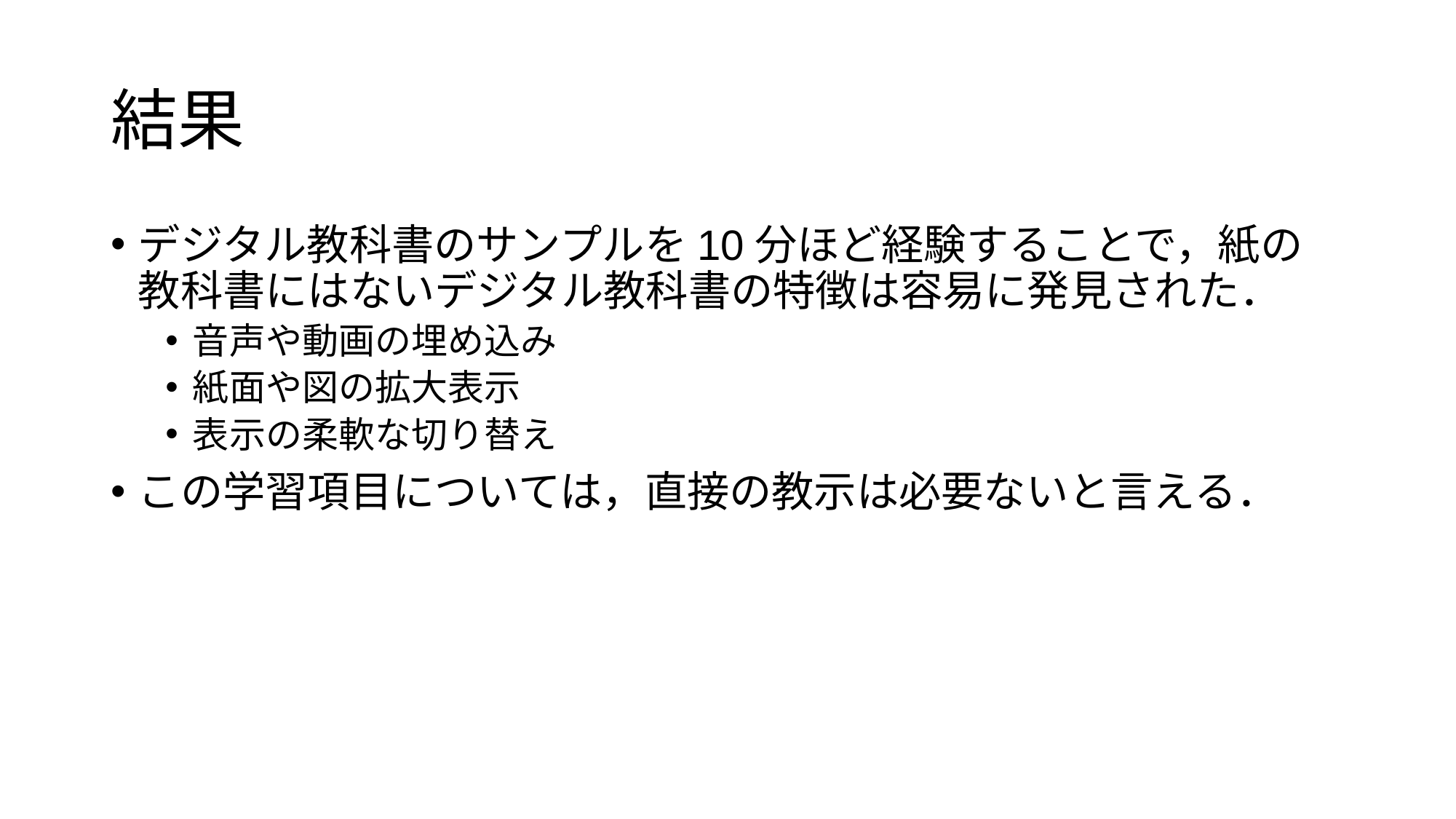

# 結果
デジタル教科書のサンプルを10分ほど経験することで，紙の教科書にはないデジタル教科書の特徴は容易に発見された．
音声や動画の埋め込み
紙面や図の拡大表示
表示の柔軟な切り替え
この学習項目については，直接の教示は必要ないと言える．